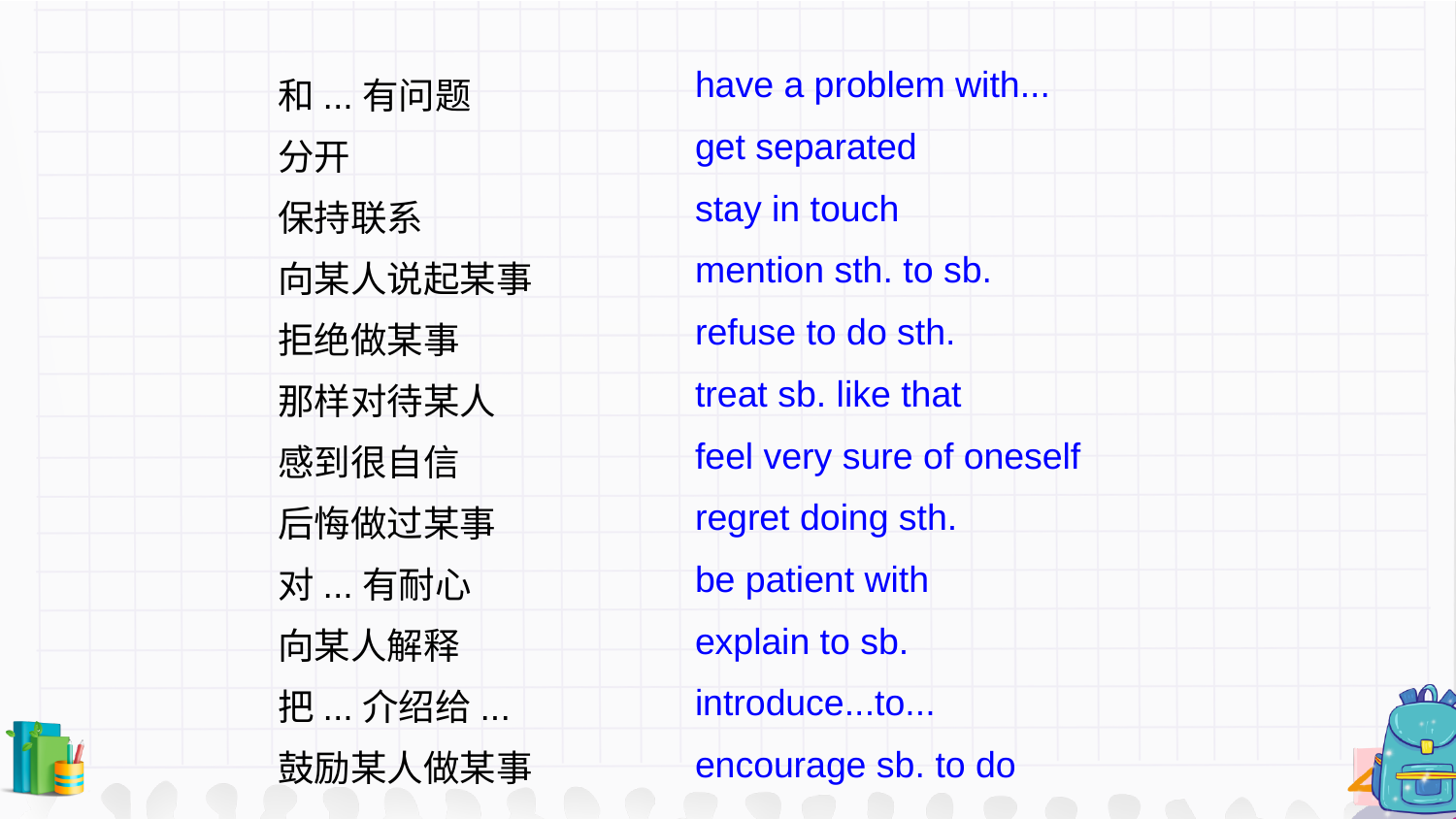

have a problem with...
和...有问题
分开
保持联系
向某人说起某事
拒绝做某事
那样对待某人
感到很自信
后悔做过某事
对...有耐心
向某人解释
把...介绍给...
鼓励某人做某事
get separated
stay in touch
mention sth. to sb.
refuse to do sth.
treat sb. like that
feel very sure of oneself
regret doing sth.
be patient with
explain to sb.
introduce...to...
encourage sb. to do